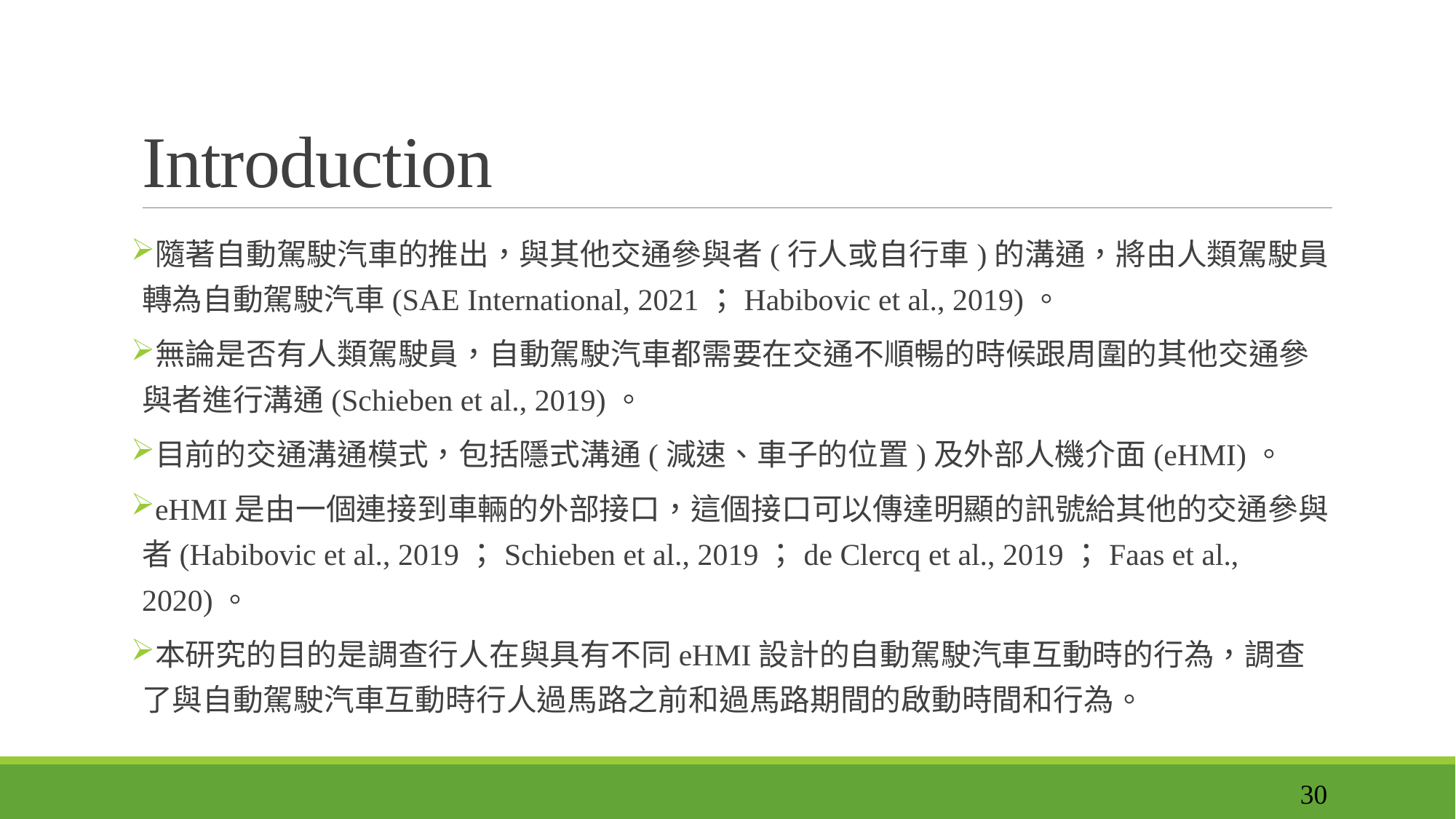

# Introduction
隨著自動駕駛汽車的推出，與其他交通參與者(行人或自行車)的溝通，將由人類駕駛員轉為自動駕駛汽車(SAE International, 2021；Habibovic et al., 2019)。
無論是否有人類駕駛員，自動駕駛汽車都需要在交通不順暢的時候跟周圍的其他交通參與者進行溝通(Schieben et al., 2019)。
目前的交通溝通模式，包括隱式溝通(減速、車子的位置)及外部人機介面(eHMI)。
eHMI是由一個連接到車輛的外部接口，這個接口可以傳達明顯的訊號給其他的交通參與者(Habibovic et al., 2019；Schieben et al., 2019；de Clercq et al., 2019；Faas et al., 2020)。
本研究的目的是調查行人在與具有不同eHMI設計的自動駕駛汽車互動時的行為，調查了與自動駕駛汽車互動時行人過馬路之前和過馬路期間的啟動時間和行為。

30